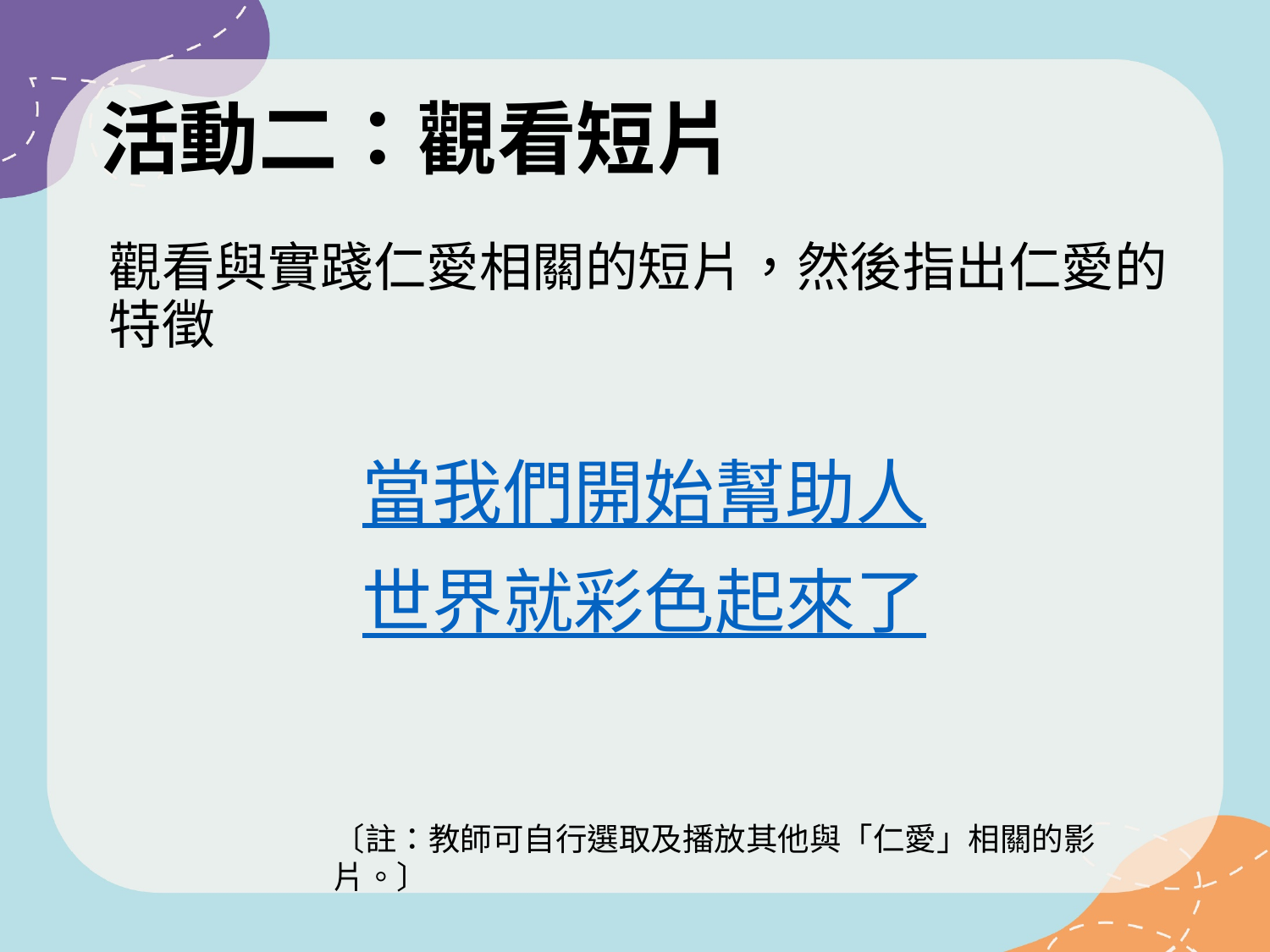

# 活動二：觀看短片
觀看與實踐仁愛相關的短片，然後指出仁愛的特徵

當我們開始幫助人
世界就彩色起來了
〔註：教師可自行選取及播放其他與「仁愛」相關的影片。〕